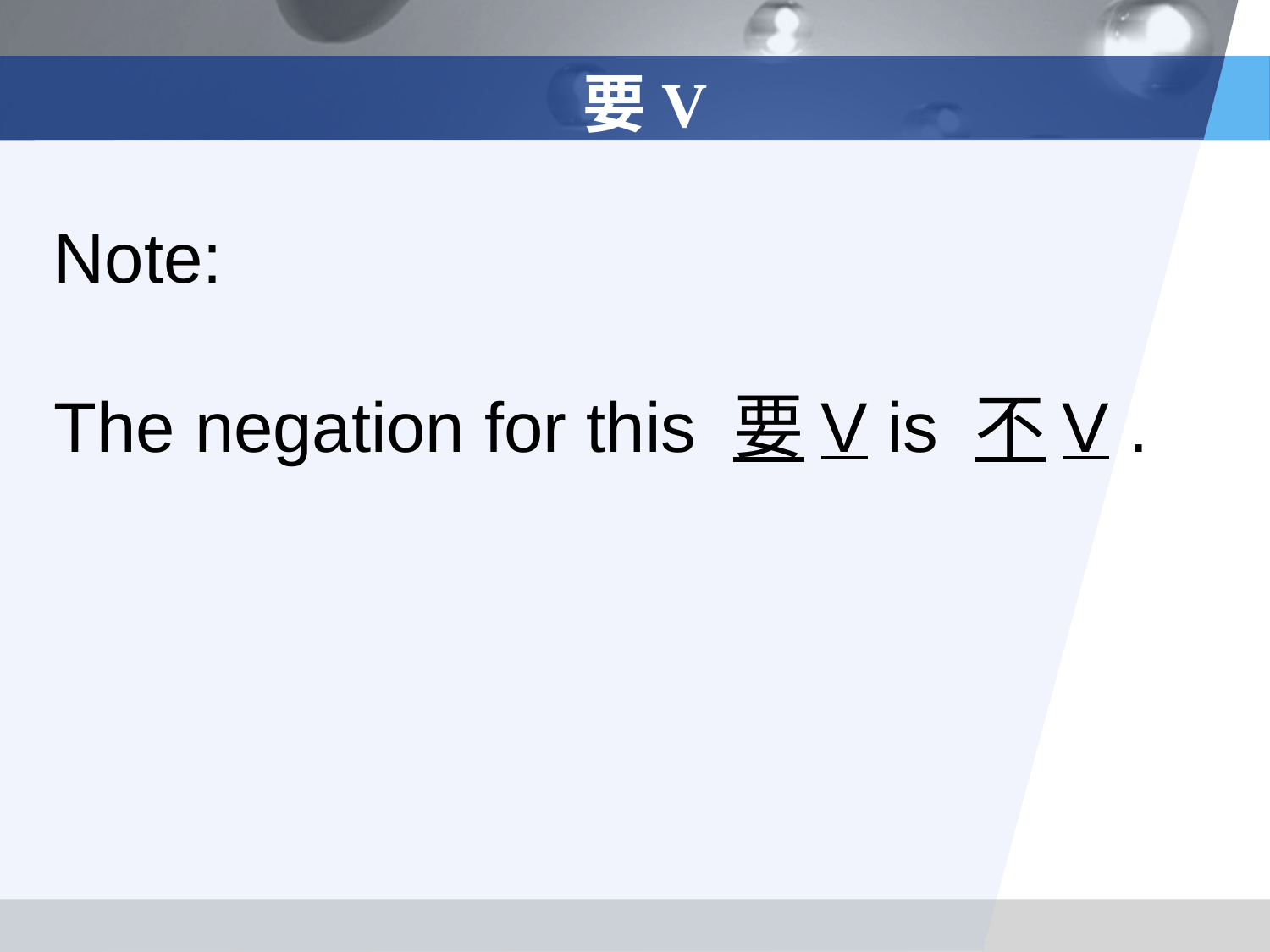

要V
Note:

The negation for this 要V is 不V .